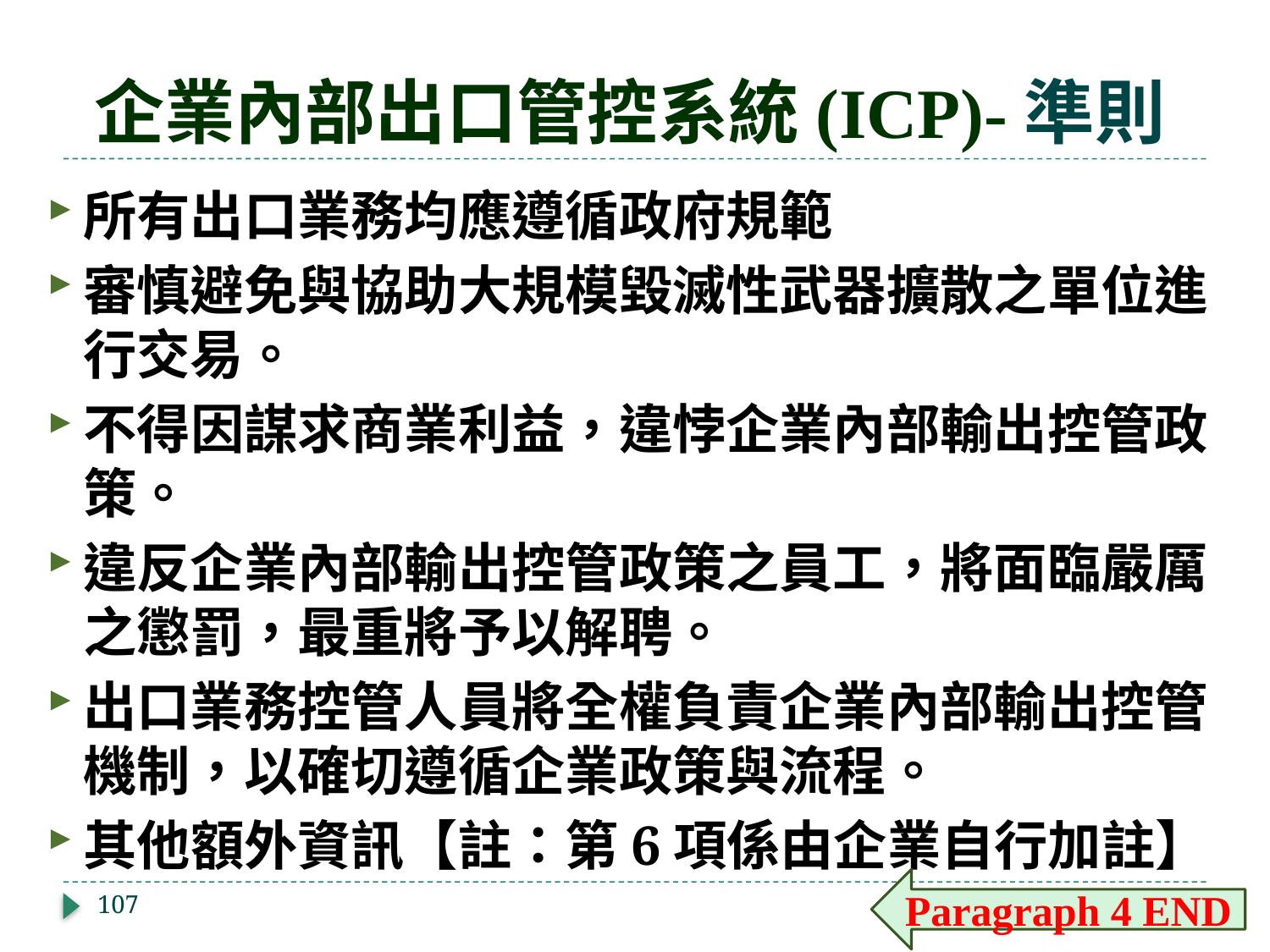

# 企業內部出口管控系統(ICP)-準則
所有出口業務均應遵循政府規範
審慎避免與協助大規模毀滅性武器擴散之單位進行交易。
不得因謀求商業利益，違悖企業內部輸出控管政策。
違反企業內部輸出控管政策之員工，將面臨嚴厲之懲罰，最重將予以解聘。
出口業務控管人員將全權負責企業內部輸出控管機制，以確切遵循企業政策與流程。
其他額外資訊【註：第6項係由企業自行加註】

Paragraph 4 END
107